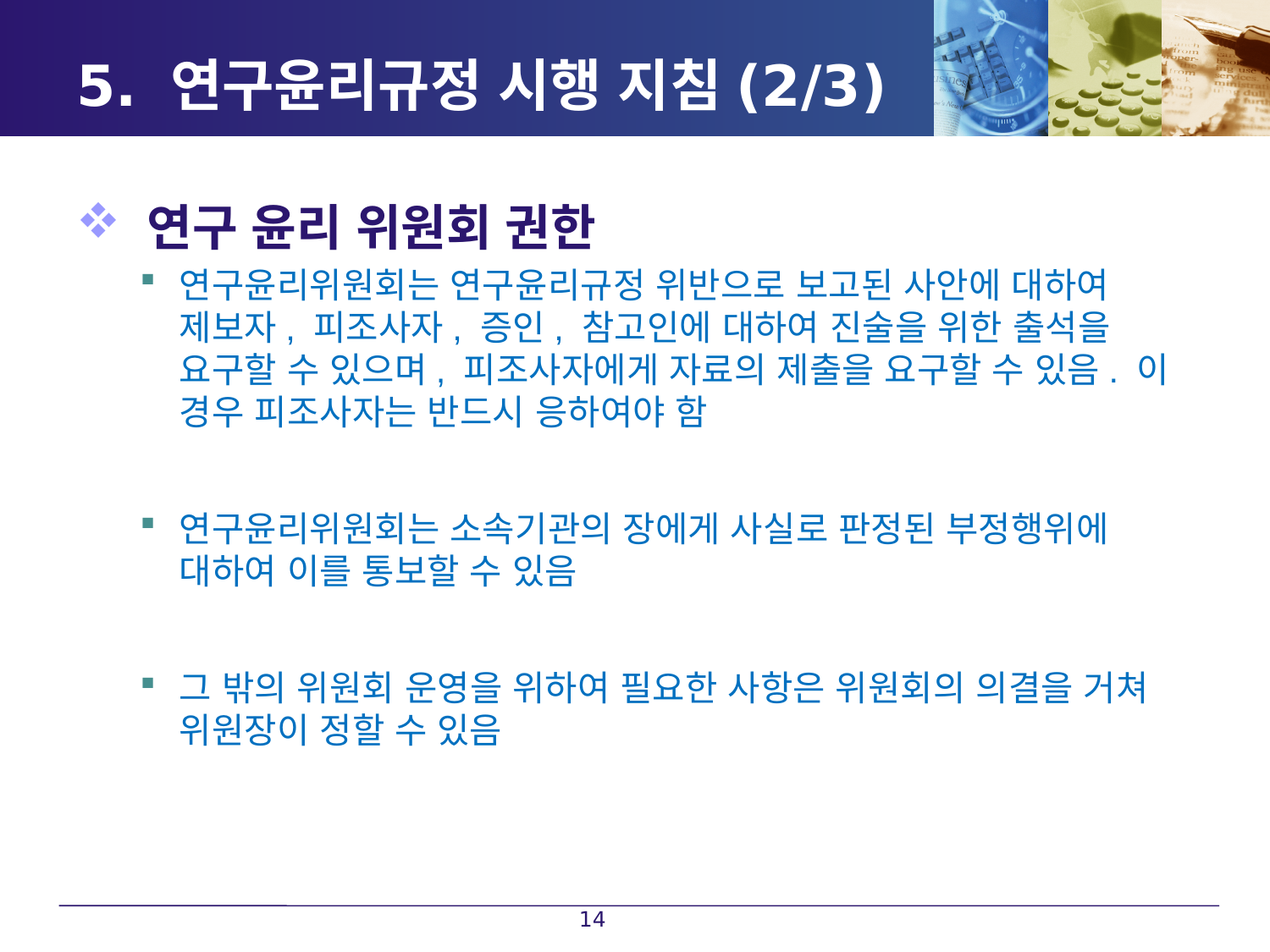

# 5. 연구윤리규정 시행 지침(2/3)
 연구 윤리 위원회 권한
연구윤리위원회는 연구윤리규정 위반으로 보고된 사안에 대하여 제보자, 피조사자, 증인, 참고인에 대하여 진술을 위한 출석을 요구할 수 있으며, 피조사자에게 자료의 제출을 요구할 수 있음. 이 경우 피조사자는 반드시 응하여야 함

연구윤리위원회는 소속기관의 장에게 사실로 판정된 부정행위에 대하여 이를 통보할 수 있음

그 밖의 위원회 운영을 위하여 필요한 사항은 위원회의 의결을 거쳐 위원장이 정할 수 있음

14